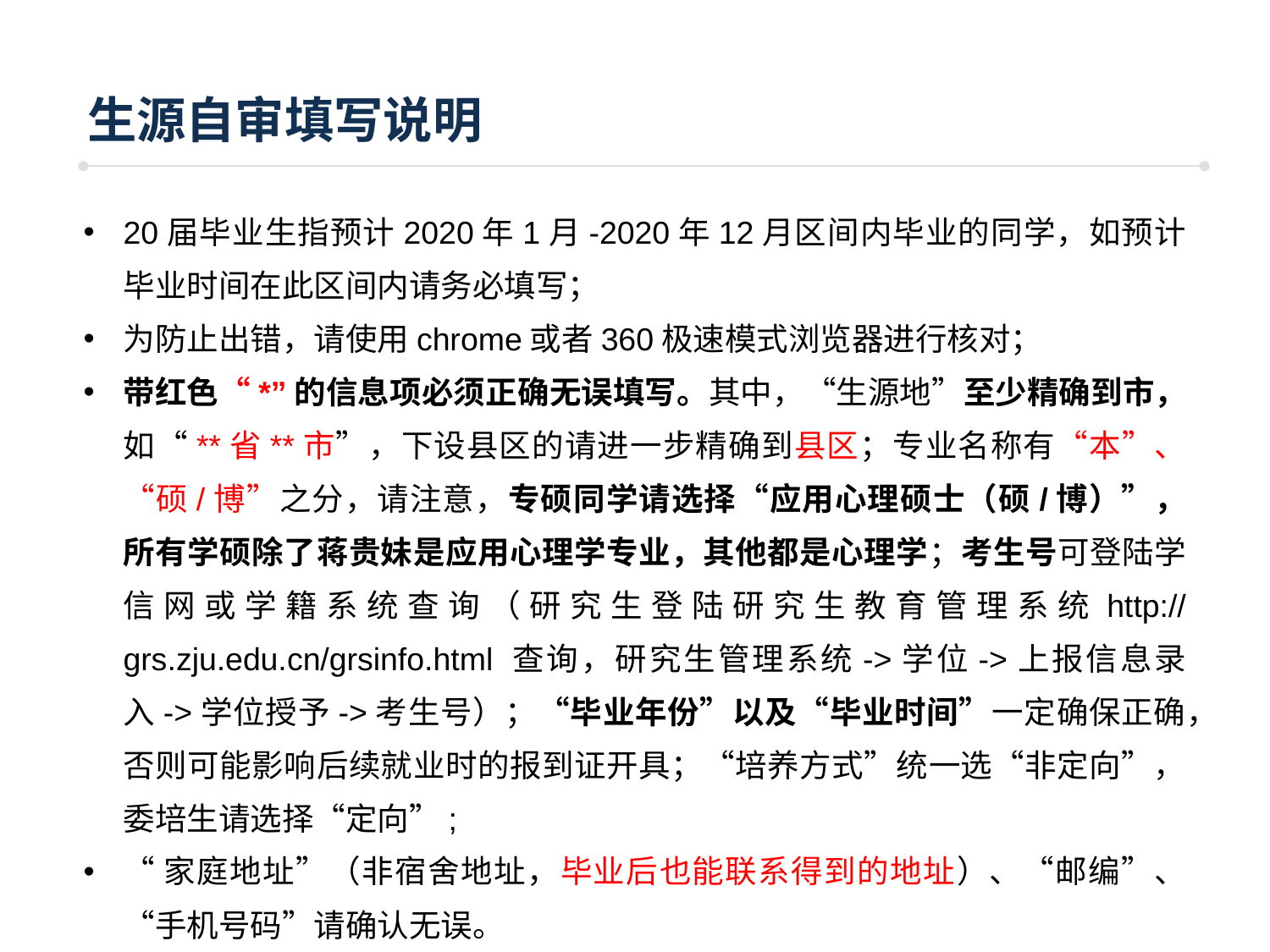

生源自审填写说明
20届毕业生指预计2020年1月-2020年12月区间内毕业的同学，如预计毕业时间在此区间内请务必填写；
为防止出错，请使用chrome或者360极速模式浏览器进行核对；
带红色“*”的信息项必须正确无误填写。其中，“生源地”至少精确到市，如“**省**市”，下设县区的请进一步精确到县区；专业名称有“本”、“硕/博”之分，请注意，专硕同学请选择“应用心理硕士（硕/博）”，所有学硕除了蒋贵妹是应用心理学专业，其他都是心理学；考生号可登陆学信网或学籍系统查询（研究生登陆研究生教育管理系统http://grs.zju.edu.cn/grsinfo.html 查询，研究生管理系统->学位->上报信息录入->学位授予->考生号）；“毕业年份”以及“毕业时间”一定确保正确，否则可能影响后续就业时的报到证开具；“培养方式”统一选“非定向”，委培生请选择“定向”;
“家庭地址”（非宿舍地址，毕业后也能联系得到的地址）、“邮编”、“手机号码”请确认无误。